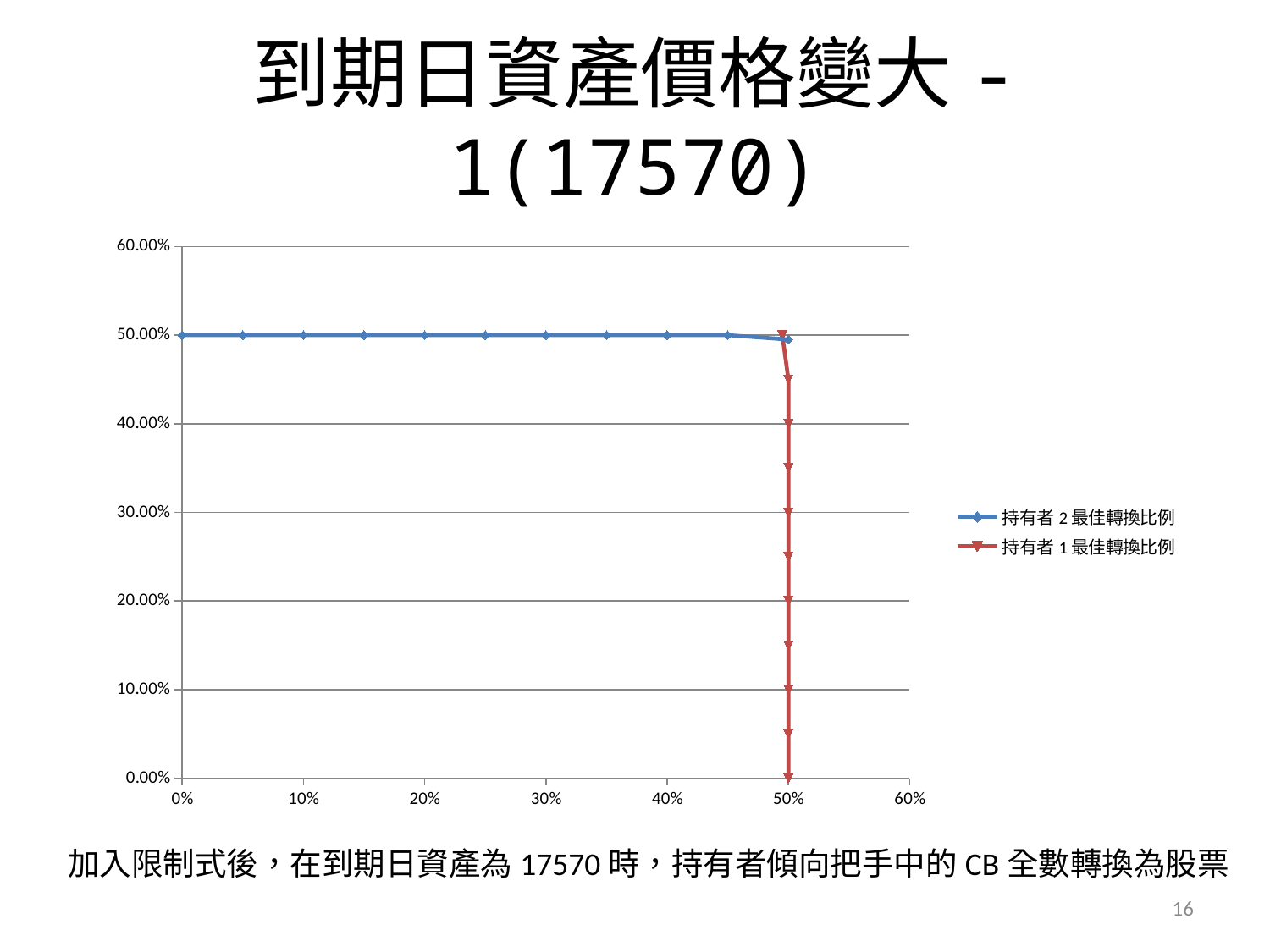

# 到期日資產價格變大-1(17570)

### Chart

| Category |  |  |
|---|---|---|
加入限制式後，在到期日資產為17570時，持有者傾向把手中的CB全數轉換為股票
16